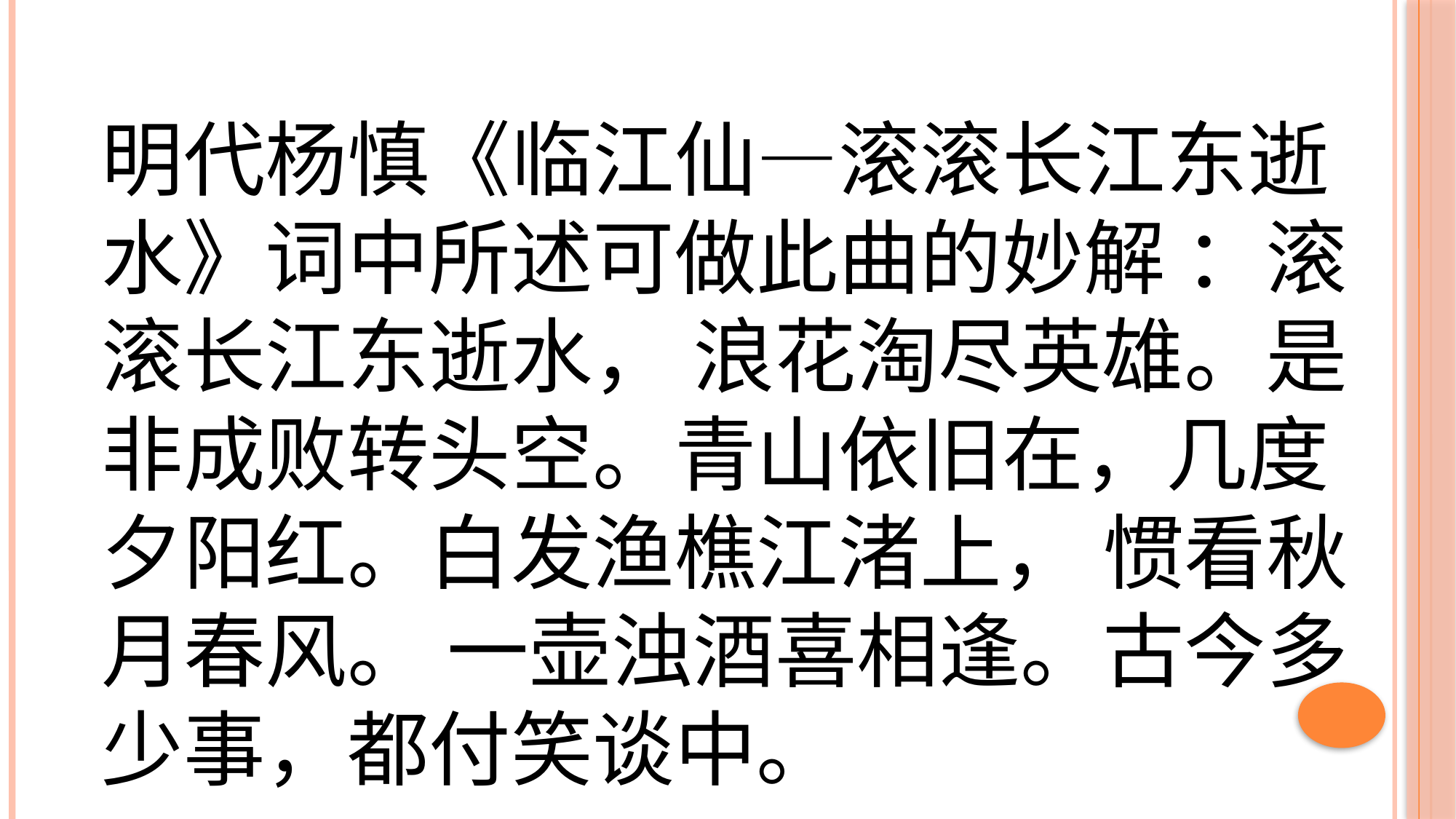

明代杨慎《临江仙—滚滚长江东逝水》词中所述可做此曲的妙解 ：滚滚长江东逝水， 浪花淘尽英雄。是非成败转头空。青山依旧在，几度夕阳红。白发渔樵江渚上， 惯看秋月春风。 一壶浊酒喜相逢。古今多少事，都付笑谈中。